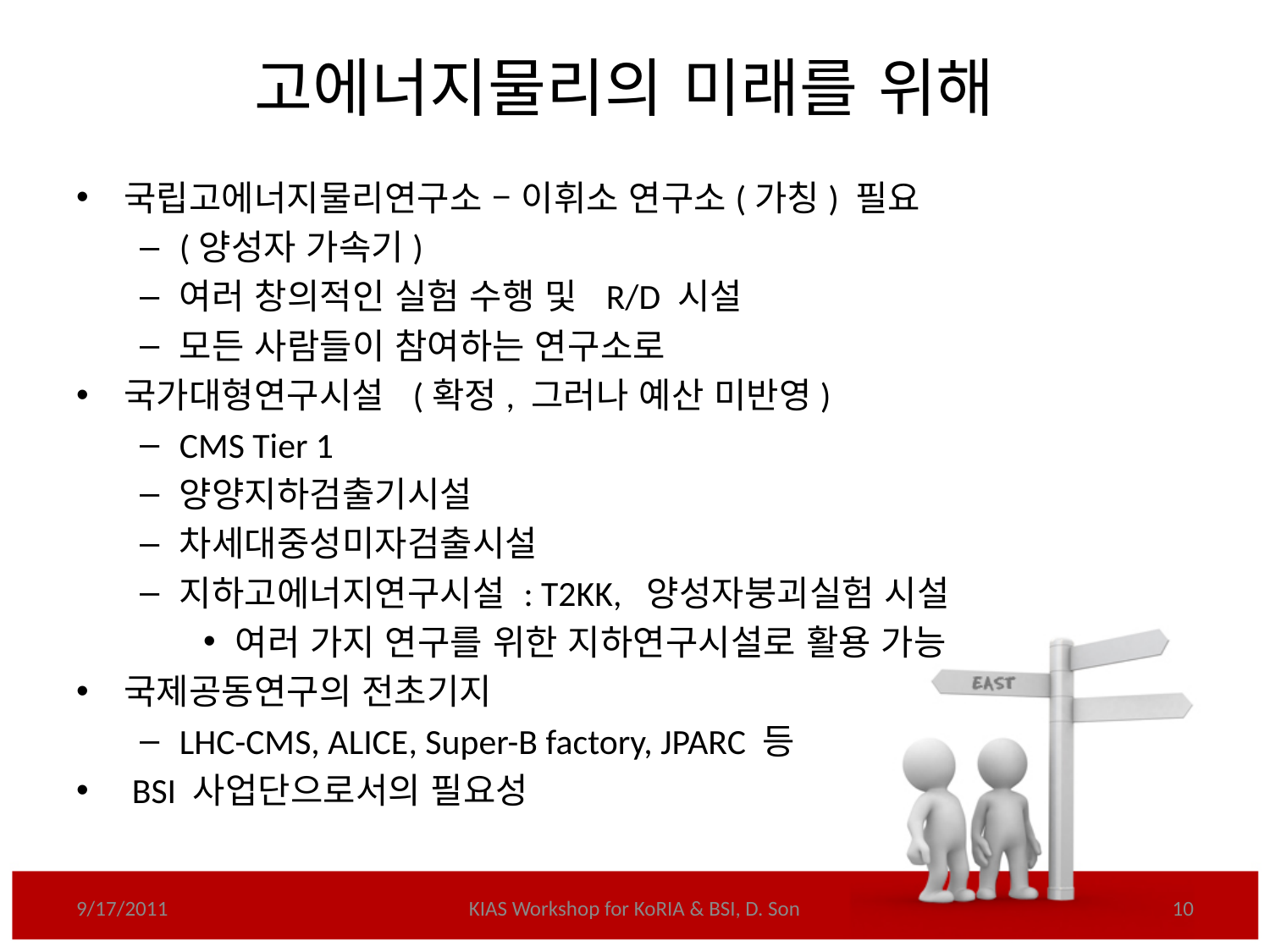

고에너지물리의 미래를 위해
국립고에너지물리연구소 – 이휘소 연구소(가칭) 필요
(양성자 가속기)
여러 창의적인 실험 수행 및  R/D 시설
모든 사람들이 참여하는 연구소로
국가대형연구시설  (확정, 그러나 예산 미반영)
CMS Tier 1
양양지하검출기시설
차세대중성미자검출시설
지하고에너지연구시설 : T2KK,  양성자붕괴실험 시설
여러 가지 연구를 위한 지하연구시설로 활용 가능
국제공동연구의 전초기지
LHC-CMS, ALICE, Super-B factory, JPARC 등
 BSI 사업단으로서의 필요성

9/17/2011
KIAS Workshop for KoRIA & BSI, D. Son
10